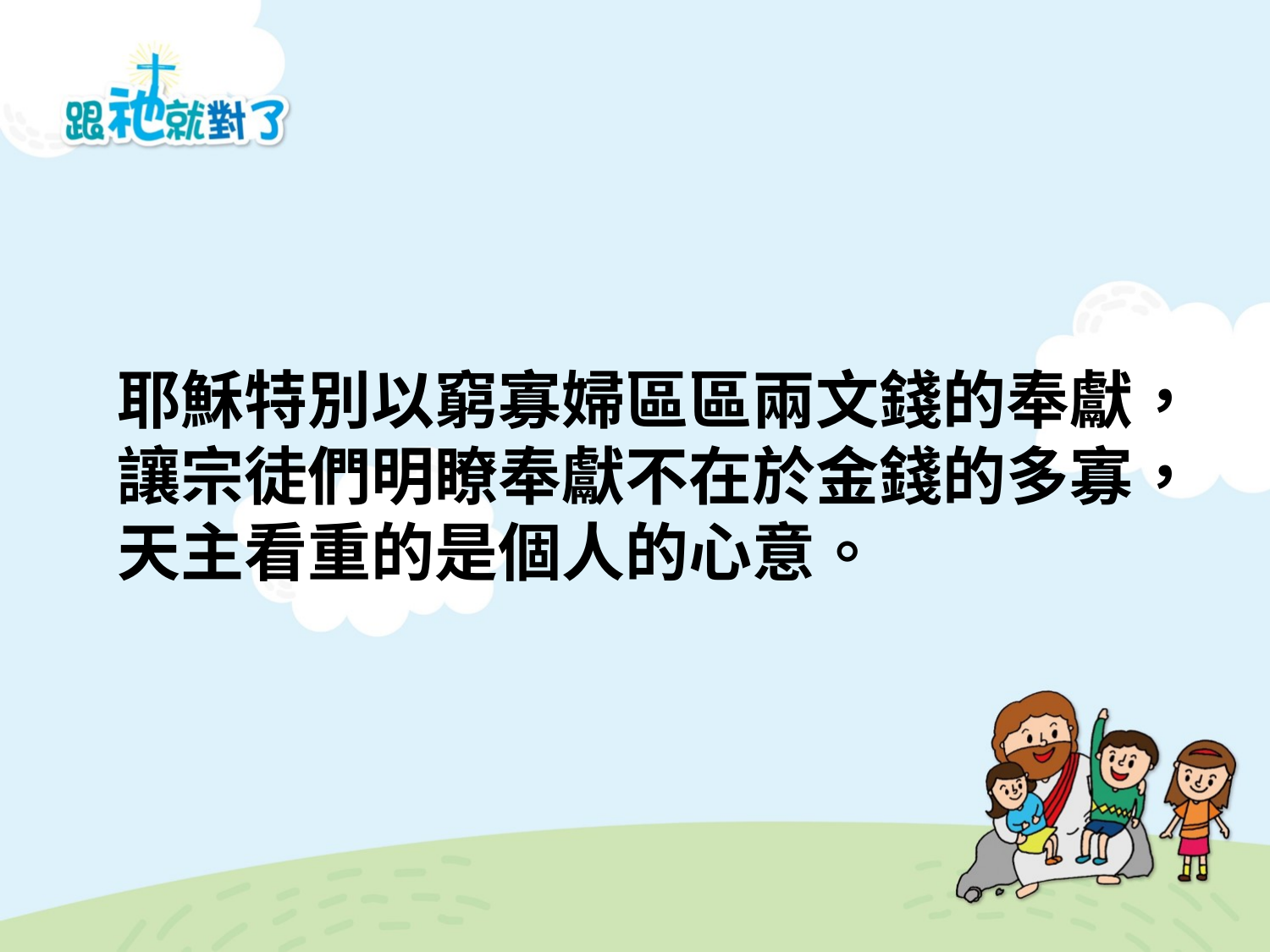

耶穌特別以窮寡婦區區兩文錢的奉獻，讓宗徒們明瞭奉獻不在於金錢的多寡，天主看重的是個人的心意。